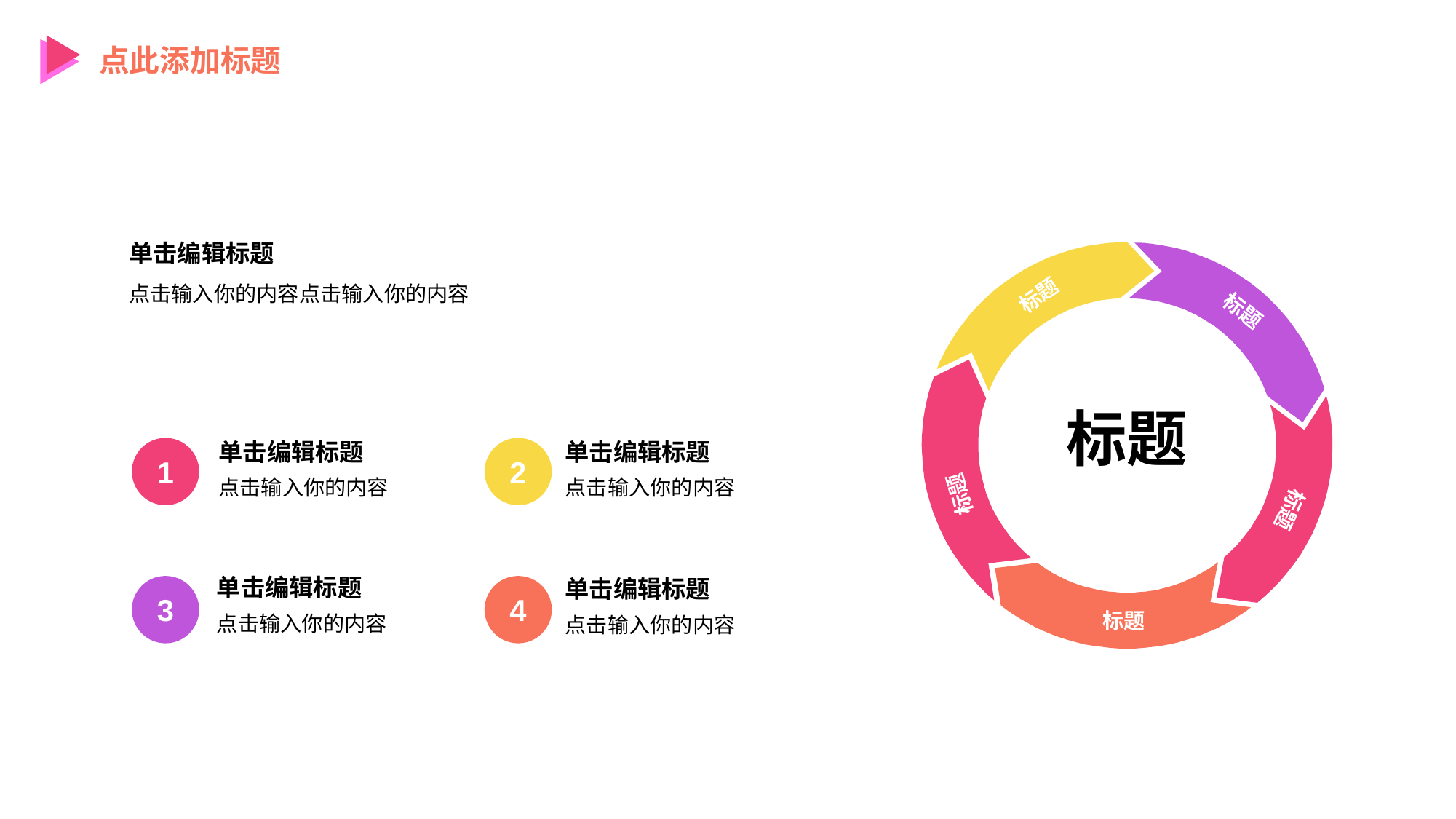

点此添加标题
单击编辑标题

点击输入你的内容点击输入你的内容
标题
标题

标题

单击编辑标题
单击编辑标题
1
2
点击输入你的内容
点击输入你的内容
标题
标题

单击编辑标题
单击编辑标题
3
4
标题
点击输入你的内容
点击输入你的内容